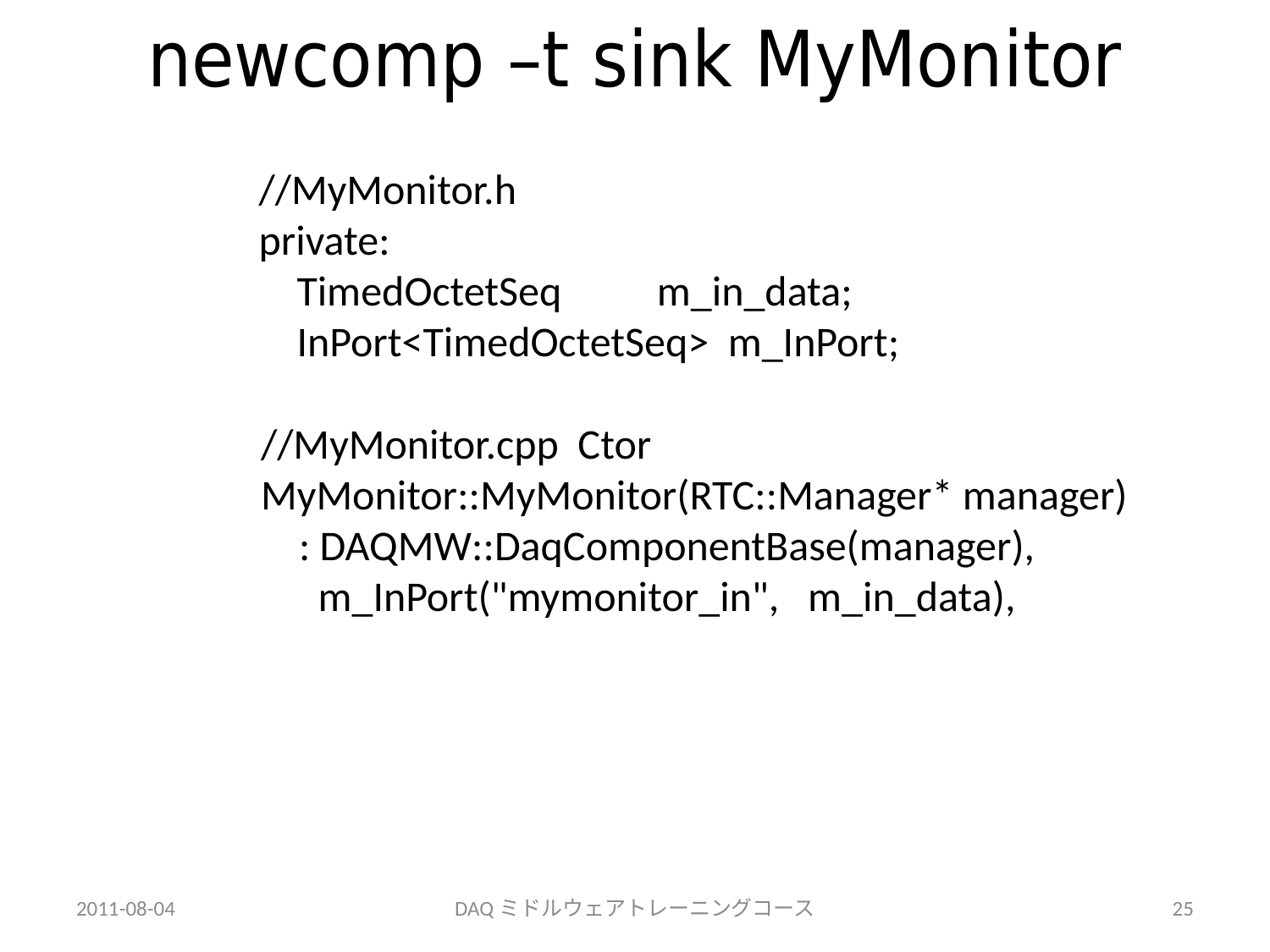

# newcomp –t sink MyMonitor
//MyMonitor.h
private:
    TimedOctetSeq          m_in_data;
    InPort<TimedOctetSeq>  m_InPort;

//MyMonitor.cpp  Ctor
MyMonitor::MyMonitor(RTC::Manager* manager)
    : DAQMW::DaqComponentBase(manager),
      m_InPort("mymonitor_in",   m_in_data),

2011-08-04
DAQミドルウェアトレーニングコース
25